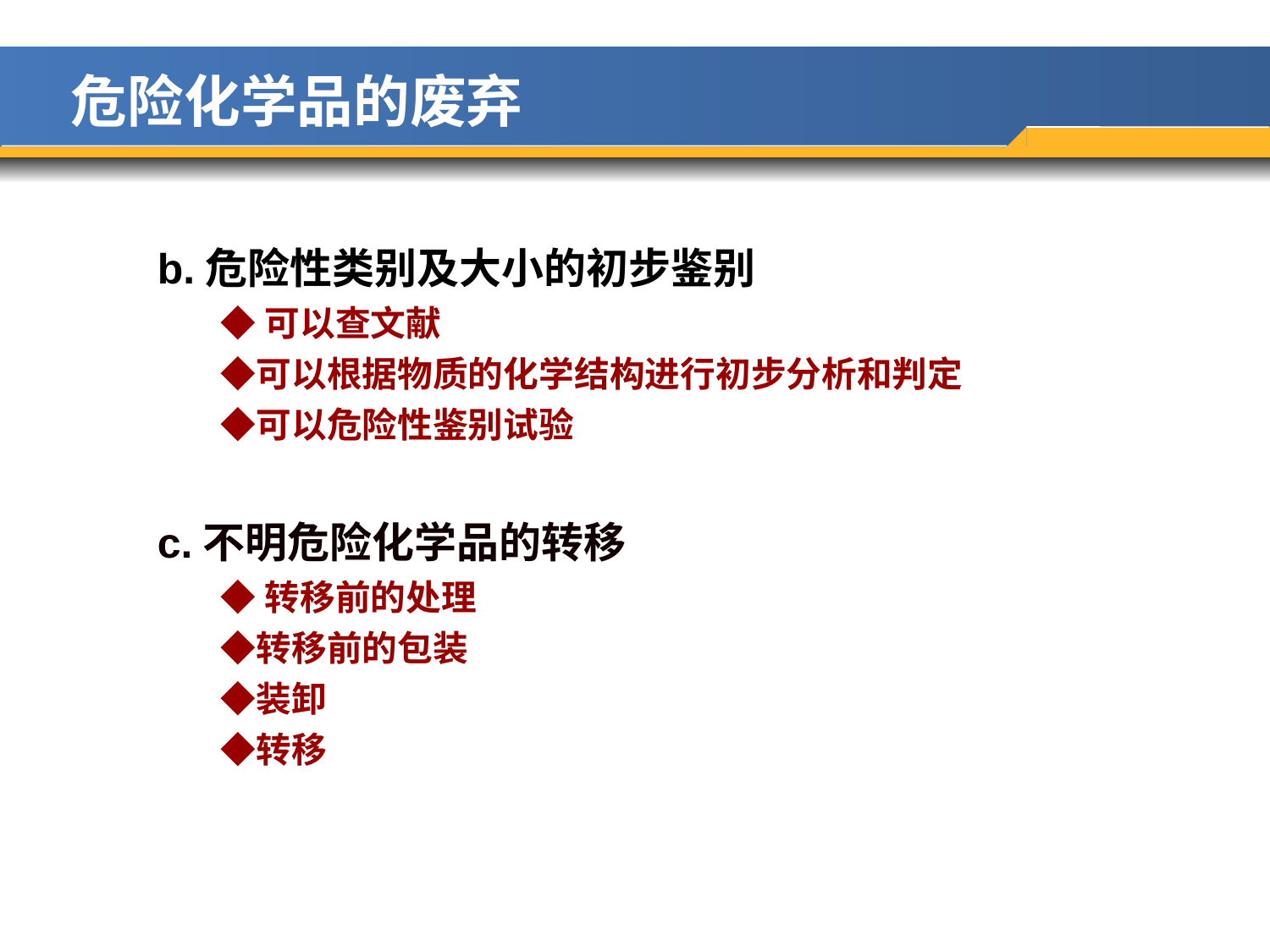

危险化学品的废弃

b.危险性类别及大小的初步鉴别
◆可以查文献
◆可以根据物质的化学结构进行初步分析和判定
◆可以危险性鉴别试验
c.不明危险化学品的转移
◆转移前的处理
◆转移前的包装
◆装卸
◆转移